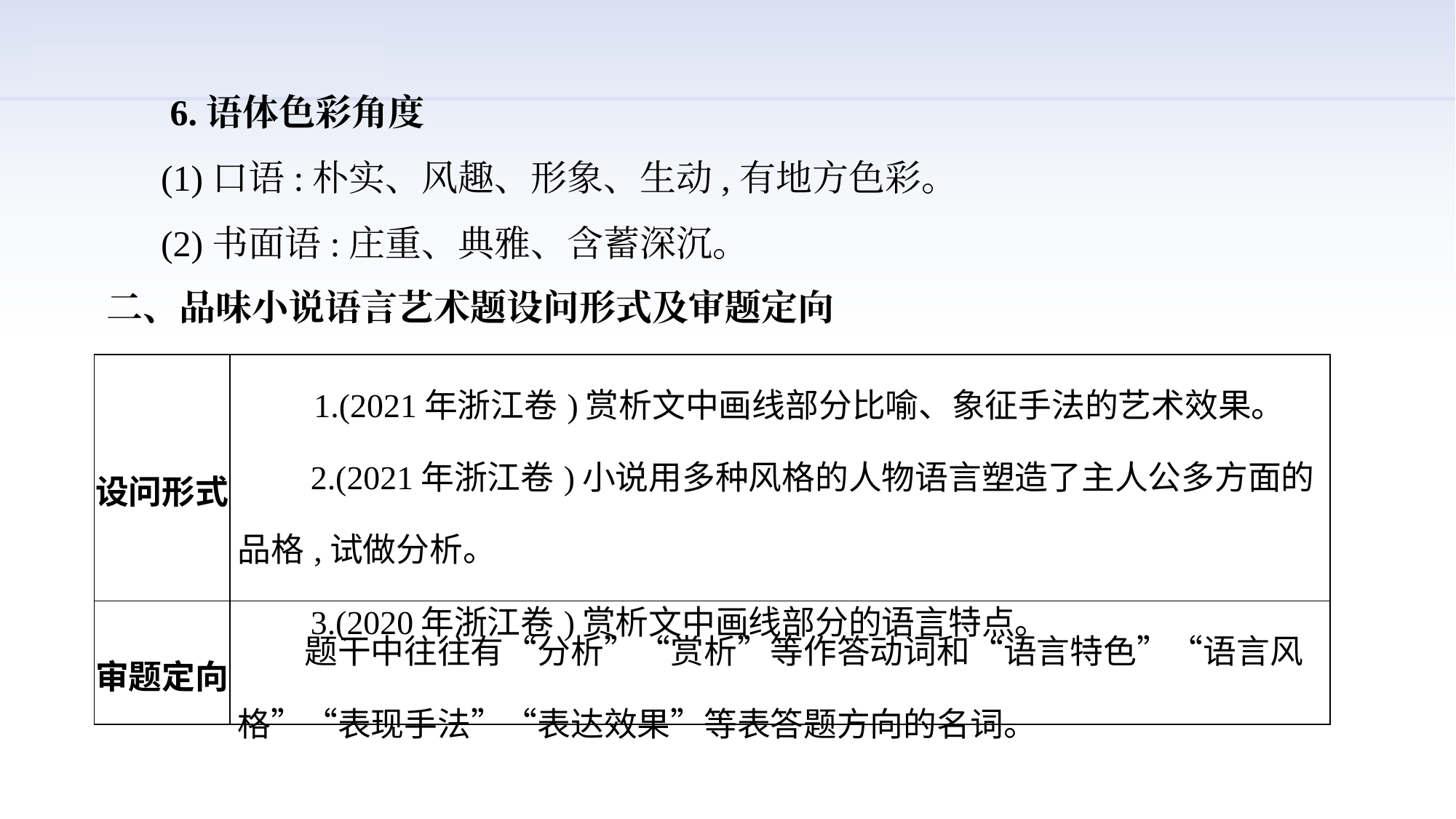

6.语体色彩角度
      (1)口语:朴实、风趣、形象、生动,有地方色彩。
      (2)书面语:庄重、典雅、含蓄深沉。

二、品味小说语言艺术题设问形式及审题定向
| 设问形式 | 1.(2021年浙江卷)赏析文中画线部分比喻、象征手法的艺术效果。 　 2.(2021年浙江卷)小说用多种风格的人物语言塑造了主人公多方面的品格,试做分析。 　 3.(2020年浙江卷)赏析文中画线部分的语言特点。 |
| --- | --- |
| 审题定向 | 题干中往往有“分析”“赏析”等作答动词和“语言特色”“语言风格”“表现手法”“表达效果”等表答题方向的名词。 |